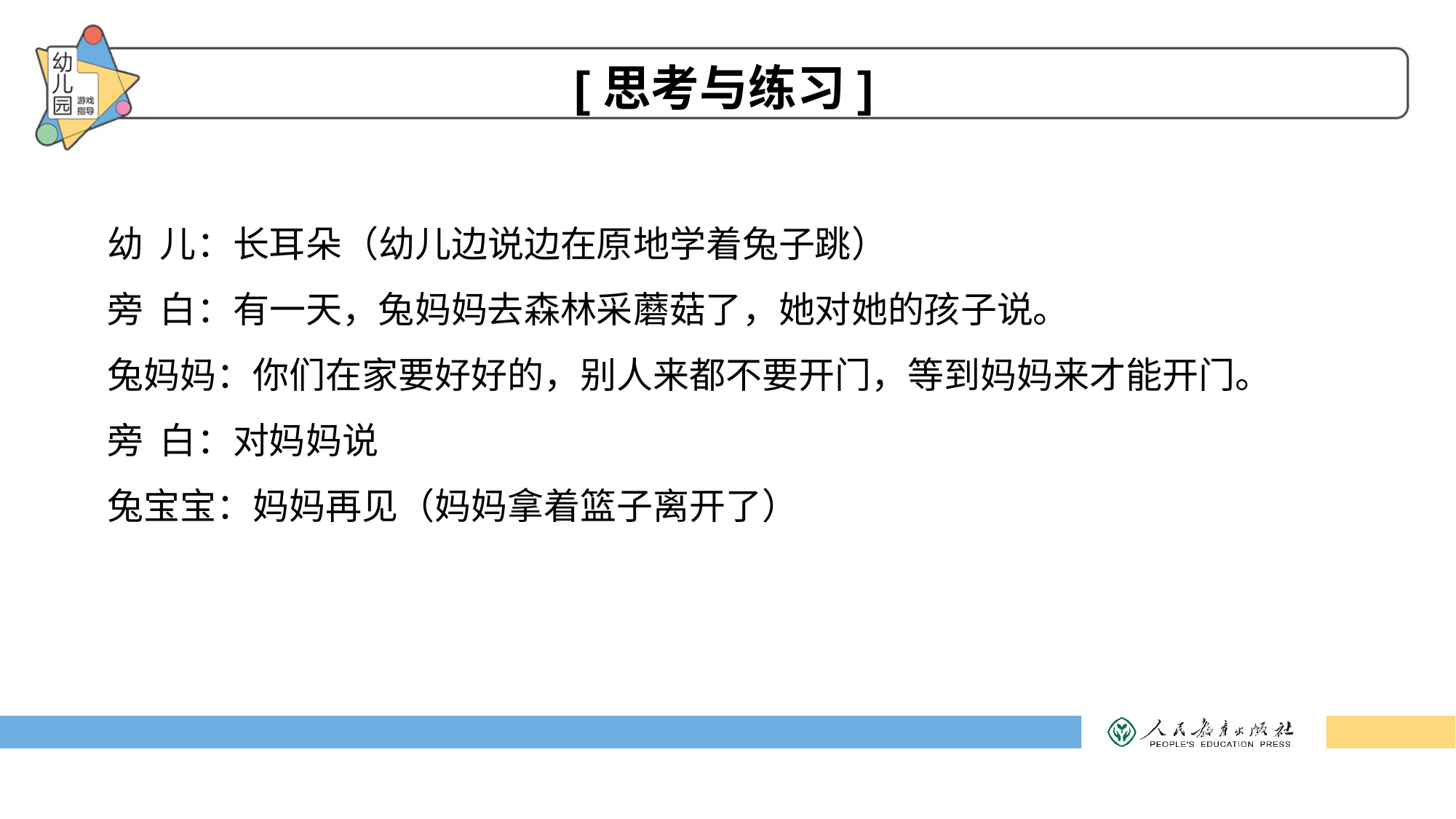

[思考与练习]

幼  儿：长耳朵（幼儿边说边在原地学着兔子跳）
旁  白：有一天，兔妈妈去森林采蘑菇了，她对她的孩子说。
兔妈妈：你们在家要好好的，别人来都不要开门，等到妈妈来才能开门。
旁  白：对妈妈说
兔宝宝：妈妈再见（妈妈拿着篮子离开了）